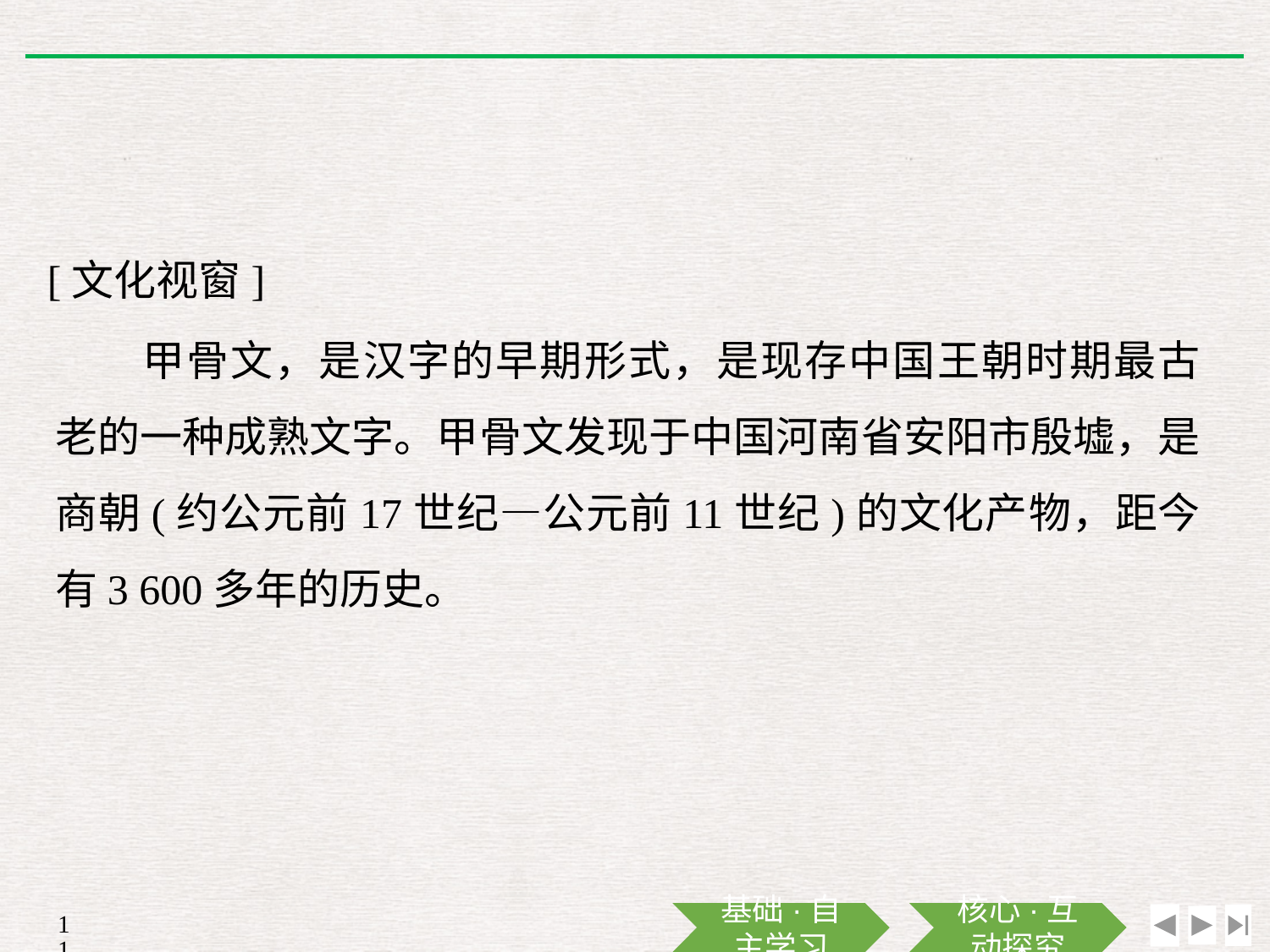

[文化视窗]
甲骨文，是汉字的早期形式，是现存中国王朝时期最古老的一种成熟文字。甲骨文发现于中国河南省安阳市殷墟，是商朝(约公元前17世纪—公元前11世纪)的文化产物，距今有3 600多年的历史。